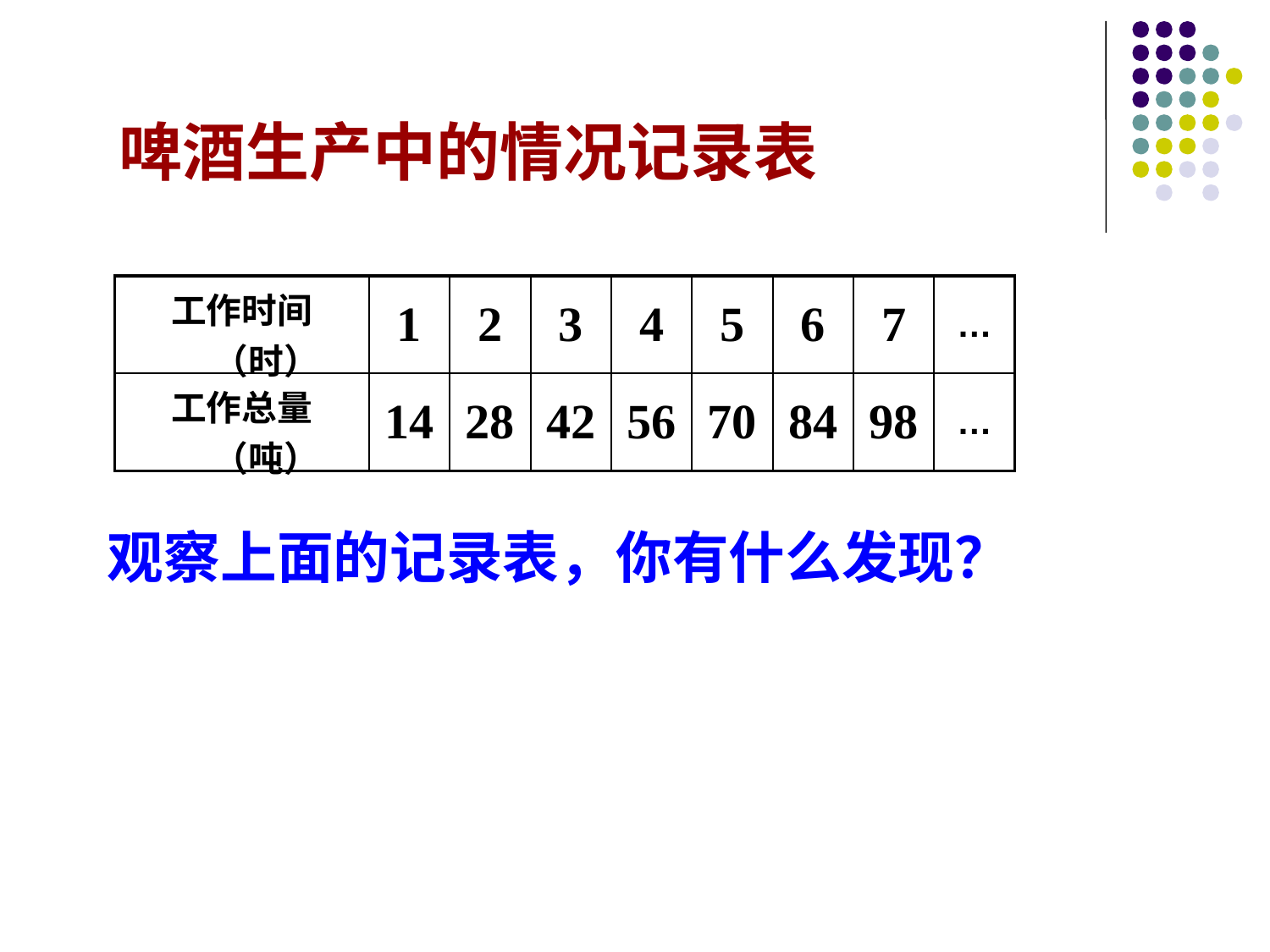

啤酒生产中的情况记录表
| 工作时间（时） | 1 | 2 | 3 | 4 | 5 | 6 | 7 | … |
| --- | --- | --- | --- | --- | --- | --- | --- | --- |
| 工作总量（吨） | 14 | 28 | 42 | 56 | 70 | 84 | 98 | … |
观察上面的记录表，你有什么发现？